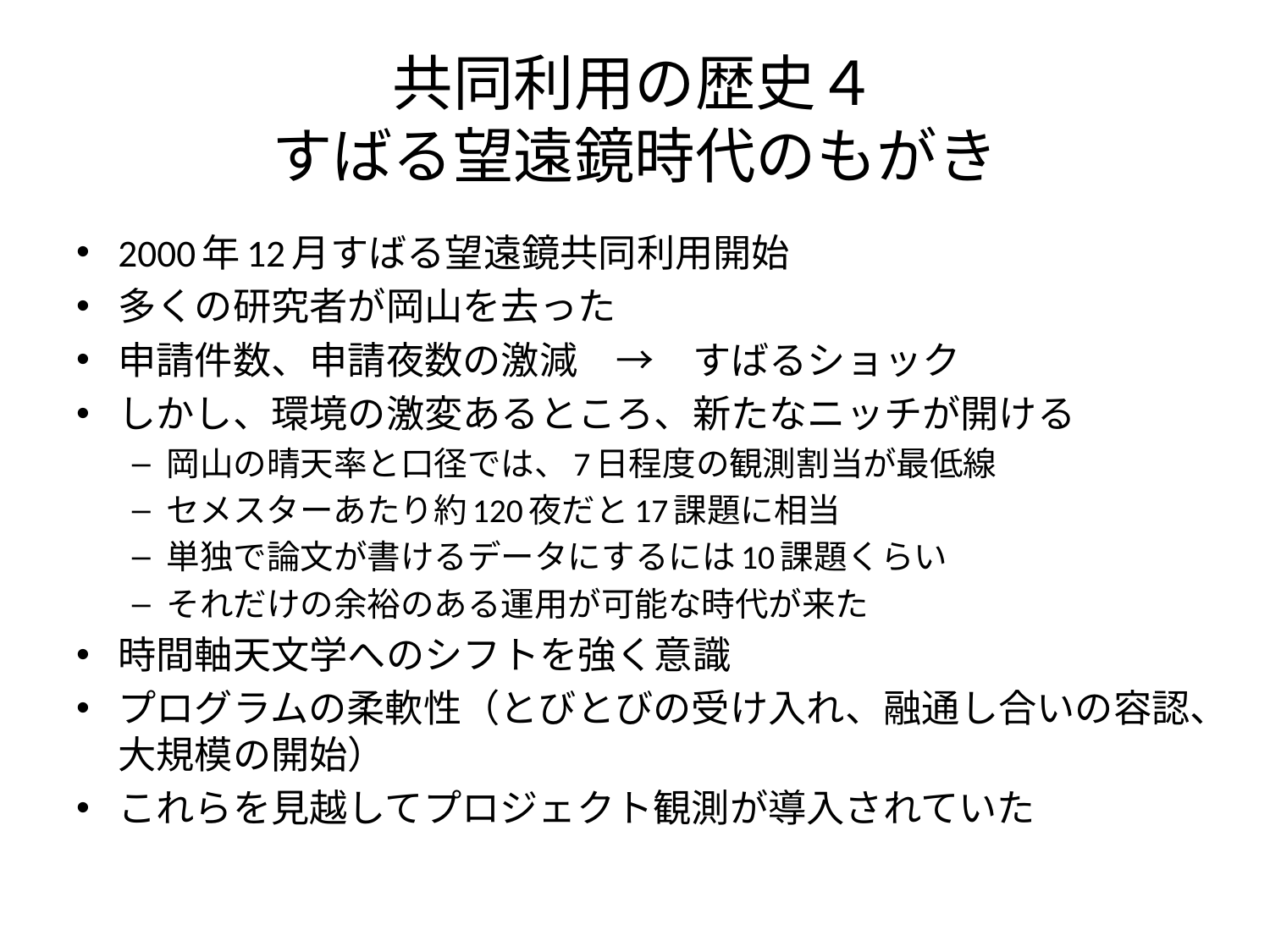

# 共同利用の歴史４ すばる望遠鏡時代のもがき
2000年12月すばる望遠鏡共同利用開始
多くの研究者が岡山を去った
申請件数、申請夜数の激減　→　すばるショック
しかし、環境の激変あるところ、新たなニッチが開ける
岡山の晴天率と口径では、7日程度の観測割当が最低線
セメスターあたり約120夜だと17課題に相当
単独で論文が書けるデータにするには10課題くらい
それだけの余裕のある運用が可能な時代が来た
時間軸天文学へのシフトを強く意識
プログラムの柔軟性（とびとびの受け入れ、融通し合いの容認、大規模の開始）
これらを見越してプロジェクト観測が導入されていた